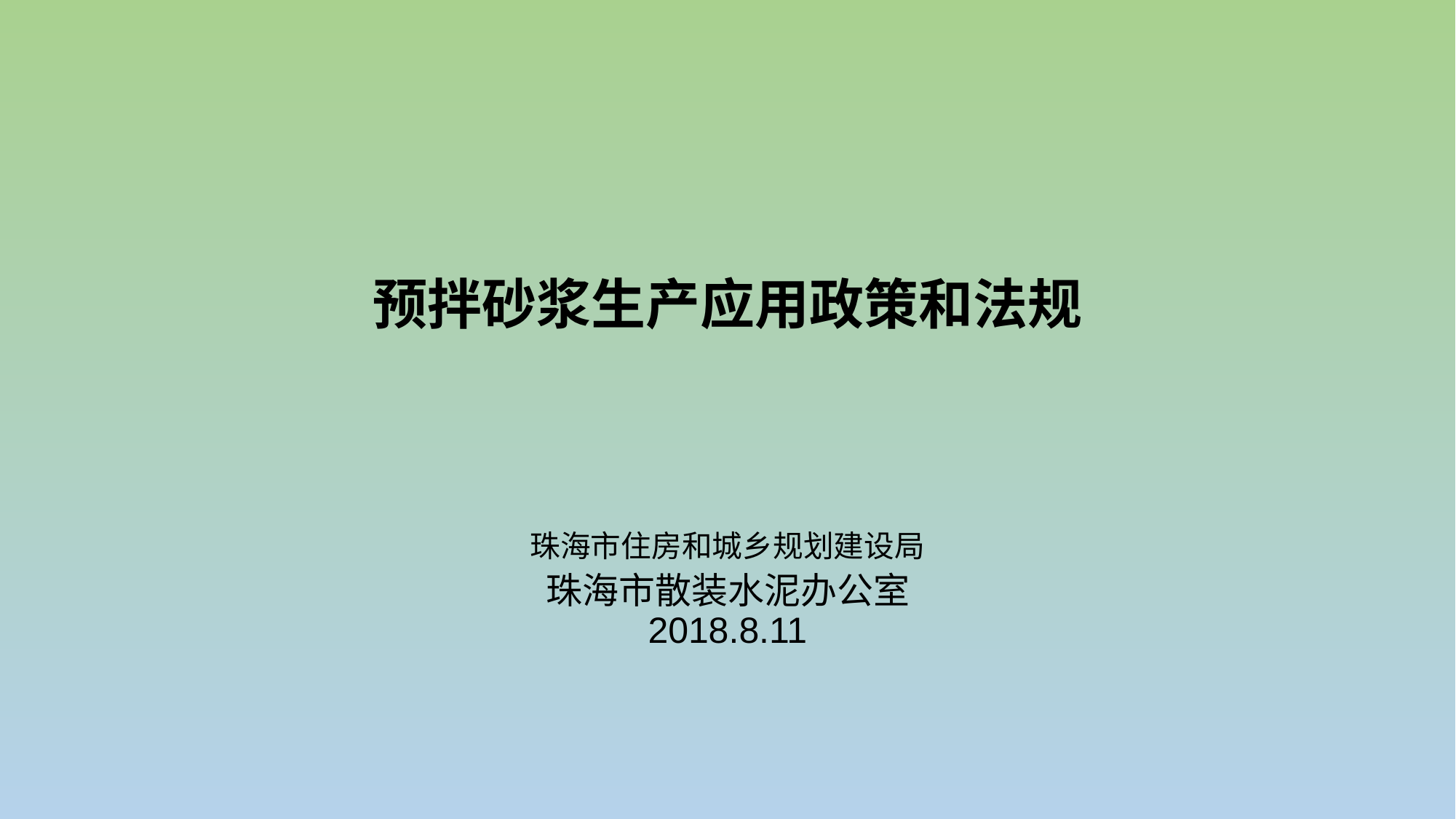

# 预拌砂浆生产应用政策和法规 珠海市散装水泥办公室 2018.8.11
珠海市住房和城乡规划建设局